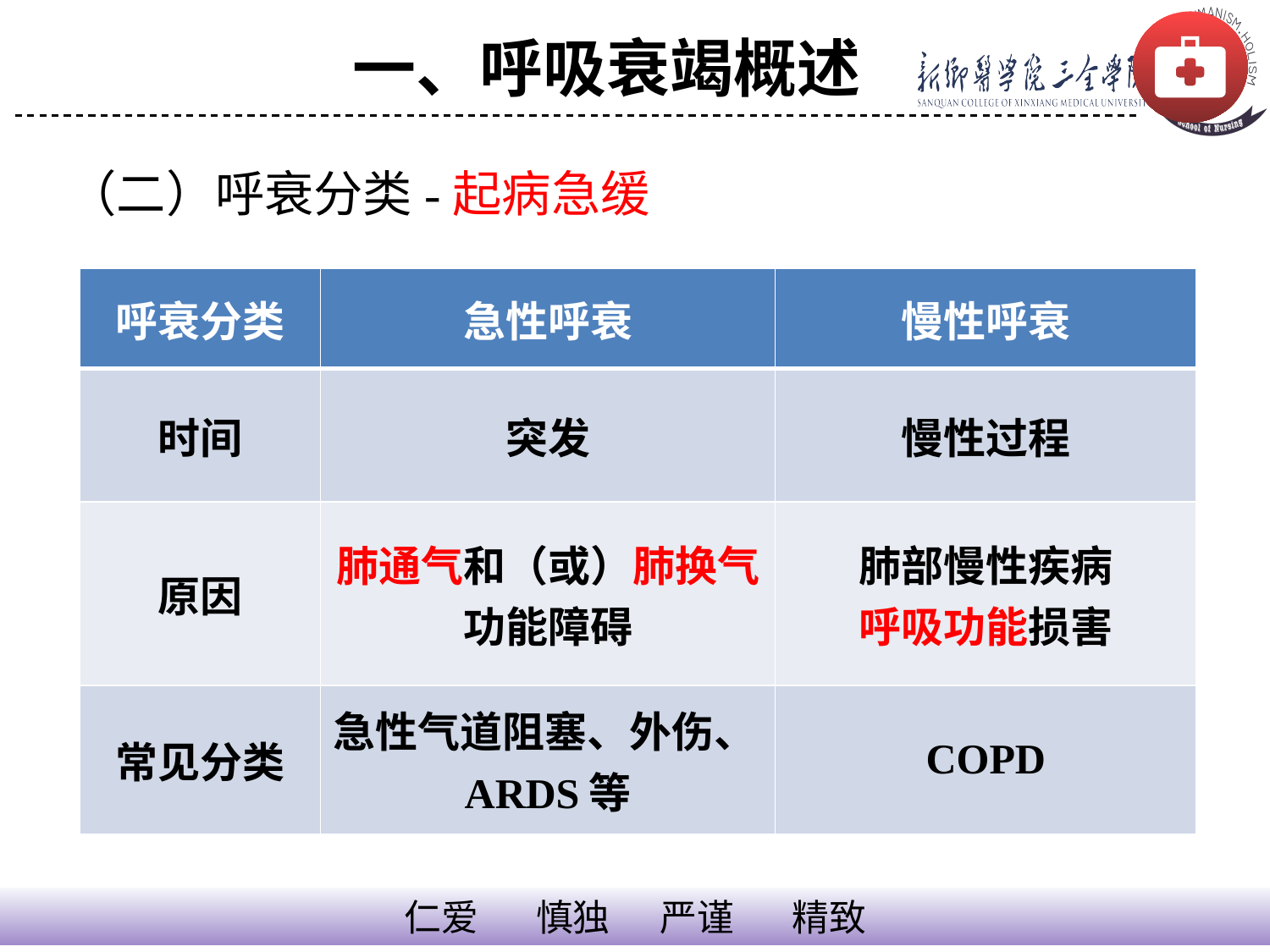

一、呼吸衰竭概述
#
（二）呼衰分类-起病急缓

| 呼衰分类 | 急性呼衰 | 慢性呼衰 |
| --- | --- | --- |
| 时间 | 突发 | 慢性过程 |
| 原因 | 肺通气和（或）肺换气功能障碍 | 肺部慢性疾病 呼吸功能损害 |
| 常见分类 | 急性气道阻塞、外伤、ARDS等 | COPD |